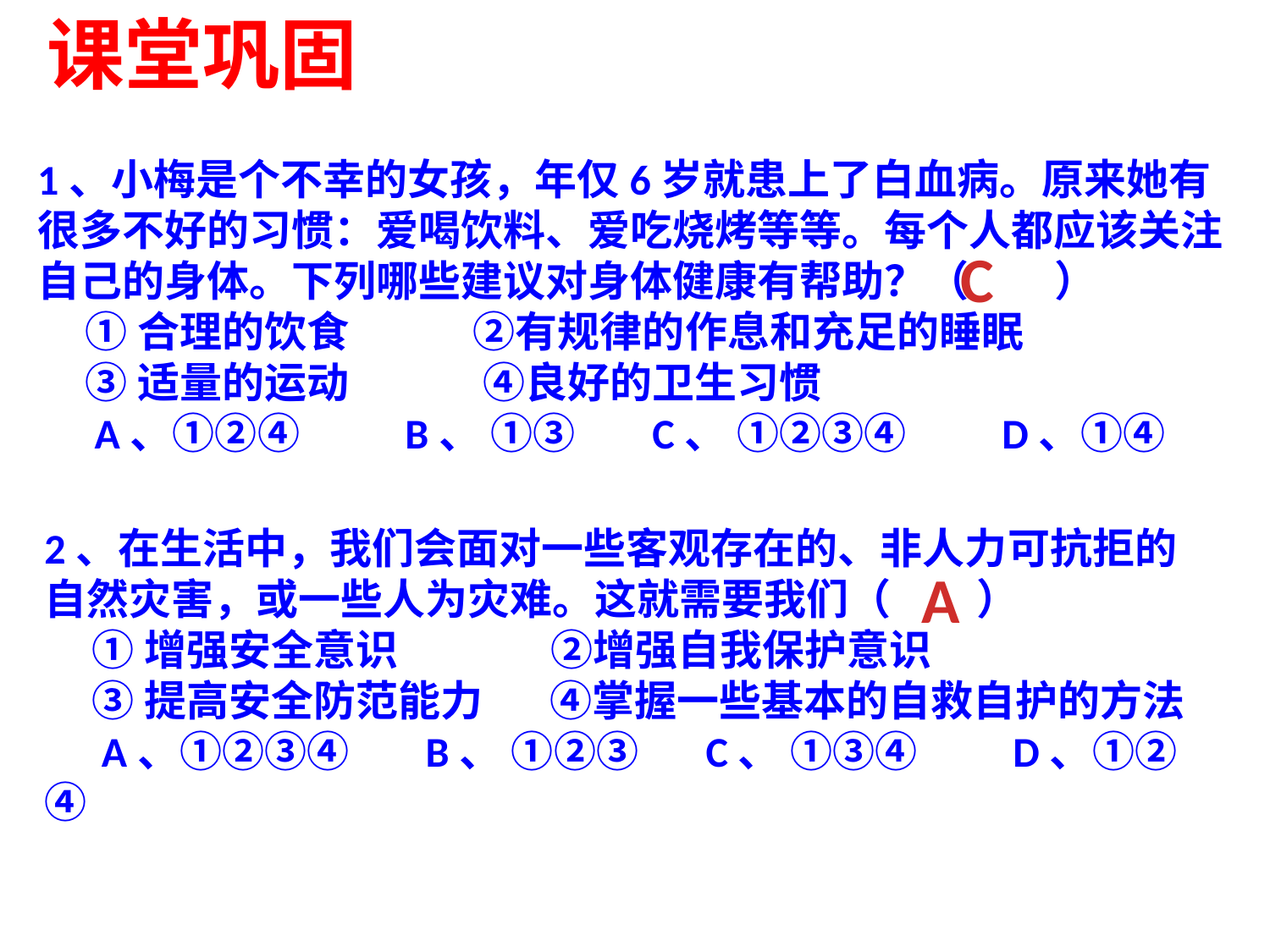

课堂巩固
1、小梅是个不幸的女孩，年仅6岁就患上了白血病。原来她有很多不好的习惯：爱喝饮料、爱吃烧烤等等。每个人都应该关注自己的身体。下列哪些建议对身体健康有帮助？（         ）
     ①合理的饮食             ②有规律的作息和充足的睡眠
     ③适量的运动              ④良好的卫生习惯
      A、①②④          B、 ①③       C、 ①②③④         D、①④

C
2、在生活中，我们会面对一些客观存在的、非人力可抗拒的自然灾害，或一些人为灾难。这就需要我们（         ）
     ①增强安全意识                ②增强自我保护意识
     ③提高安全防范能力       ④掌握一些基本的自救自护的方法
      A、①②③④       B、 ①②③      C、 ①③④         D、①②④
A